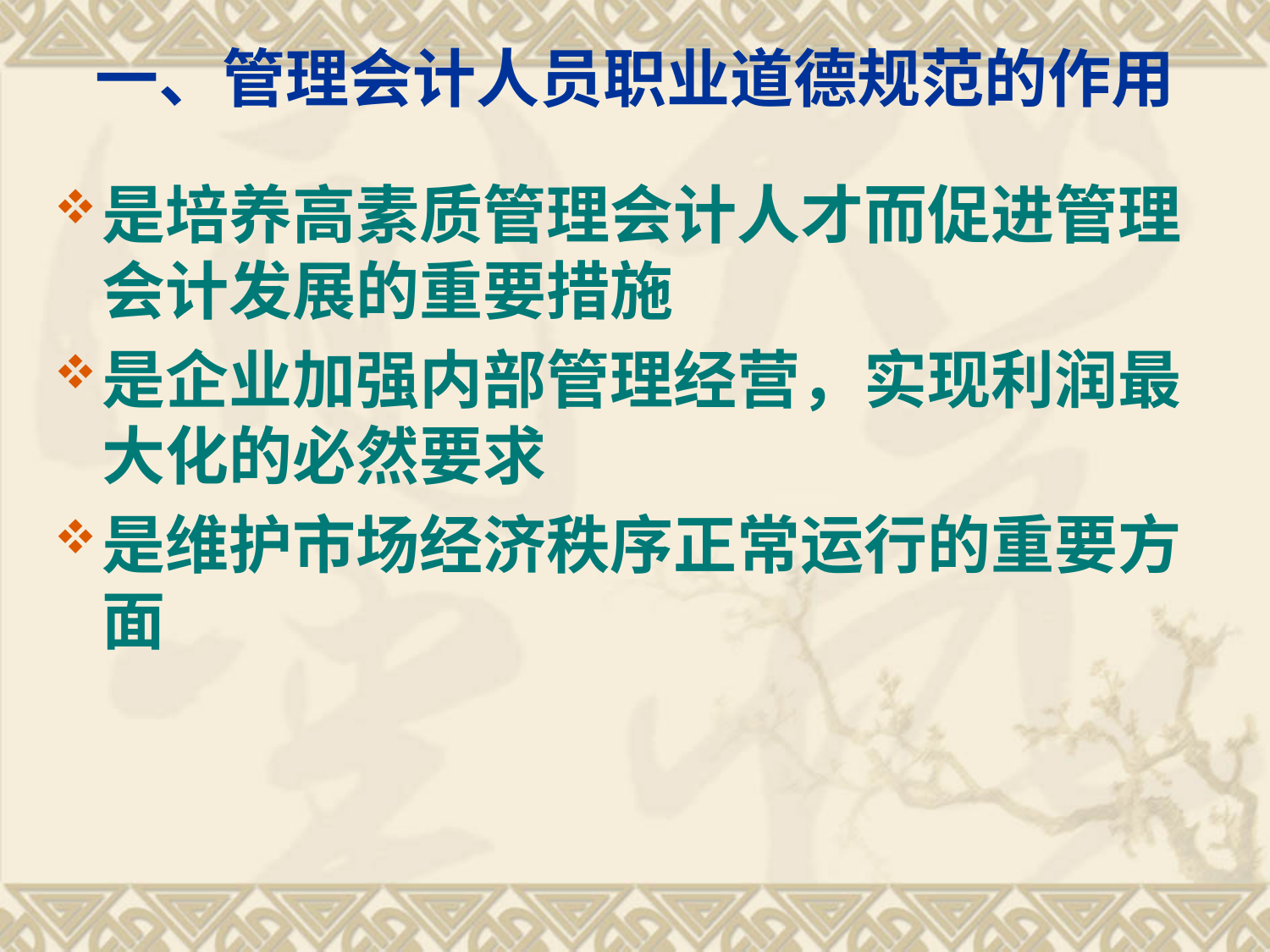

# 一、管理会计人员职业道德规范的作用
是培养高素质管理会计人才而促进管理会计发展的重要措施
是企业加强内部管理经营，实现利润最大化的必然要求
是维护市场经济秩序正常运行的重要方面